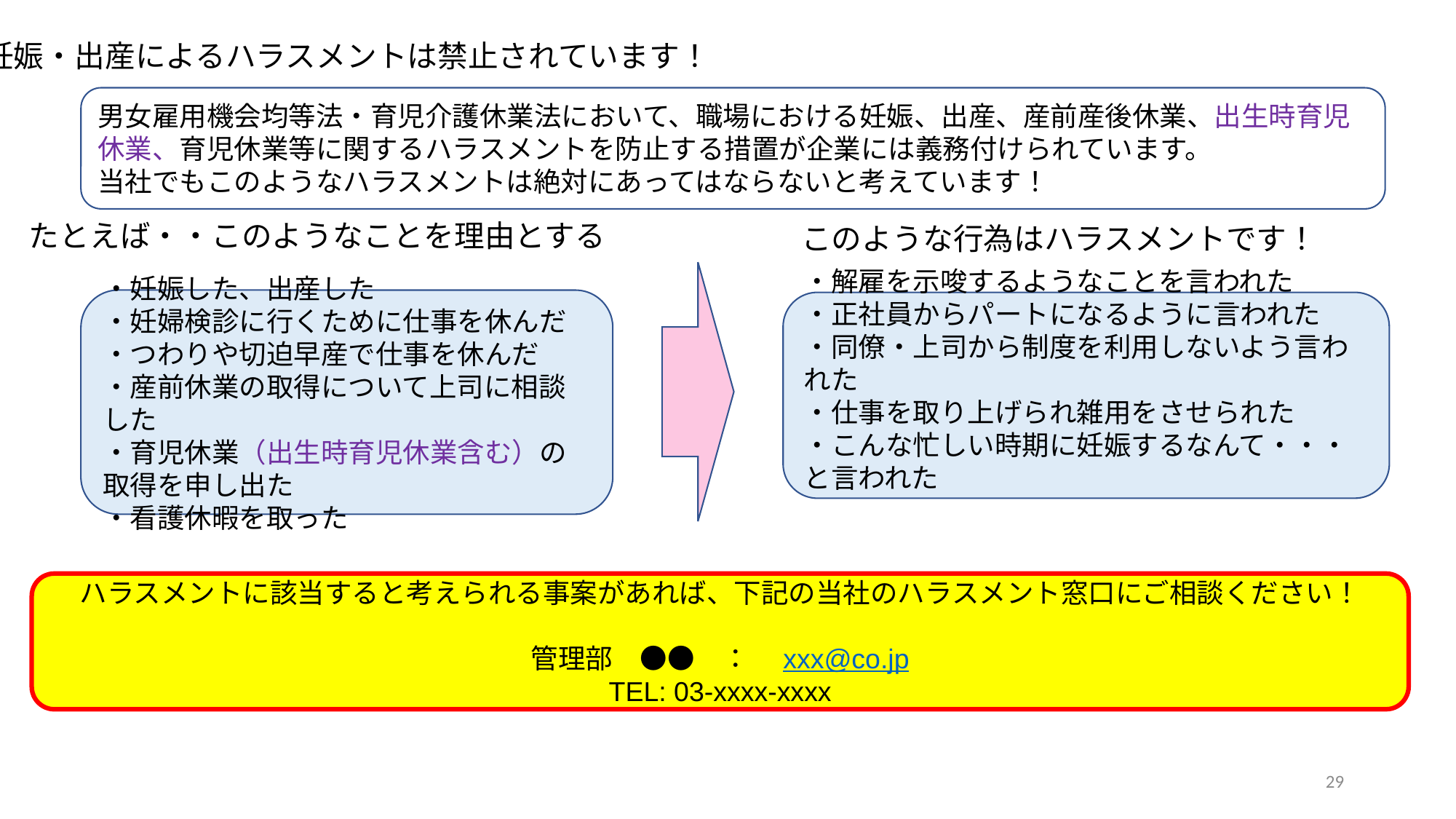

妊娠・出産によるハラスメントは禁止されています！
男女雇用機会均等法・育児介護休業法において、職場における妊娠、出産、産前産後休業、出生時育児休業、育児休業等に関するハラスメントを防止する措置が企業には義務付けられています。
当社でもこのようなハラスメントは絶対にあってはならないと考えています！
たとえば・・このようなことを理由とする
このような行為はハラスメントです！

・妊娠した、出産した
・妊婦検診に行くために仕事を休んだ
・つわりや切迫早産で仕事を休んだ
・産前休業の取得について上司に相談した
・育児休業（出生時育児休業含む）の取得を申し出た
・看護休暇を取った
・解雇を示唆するようなことを言われた
・正社員からパートになるように言われた
・同僚・上司から制度を利用しないよう言われた
・仕事を取り上げられ雑用をさせられた
・こんな忙しい時期に妊娠するなんて・・・と言われた

ハラスメントに該当すると考えられる事案があれば、下記の当社のハラスメント窓口にご相談ください！

管理部　●●　：　xxx@co.jp
TEL: 03-xxxx-xxxx
29